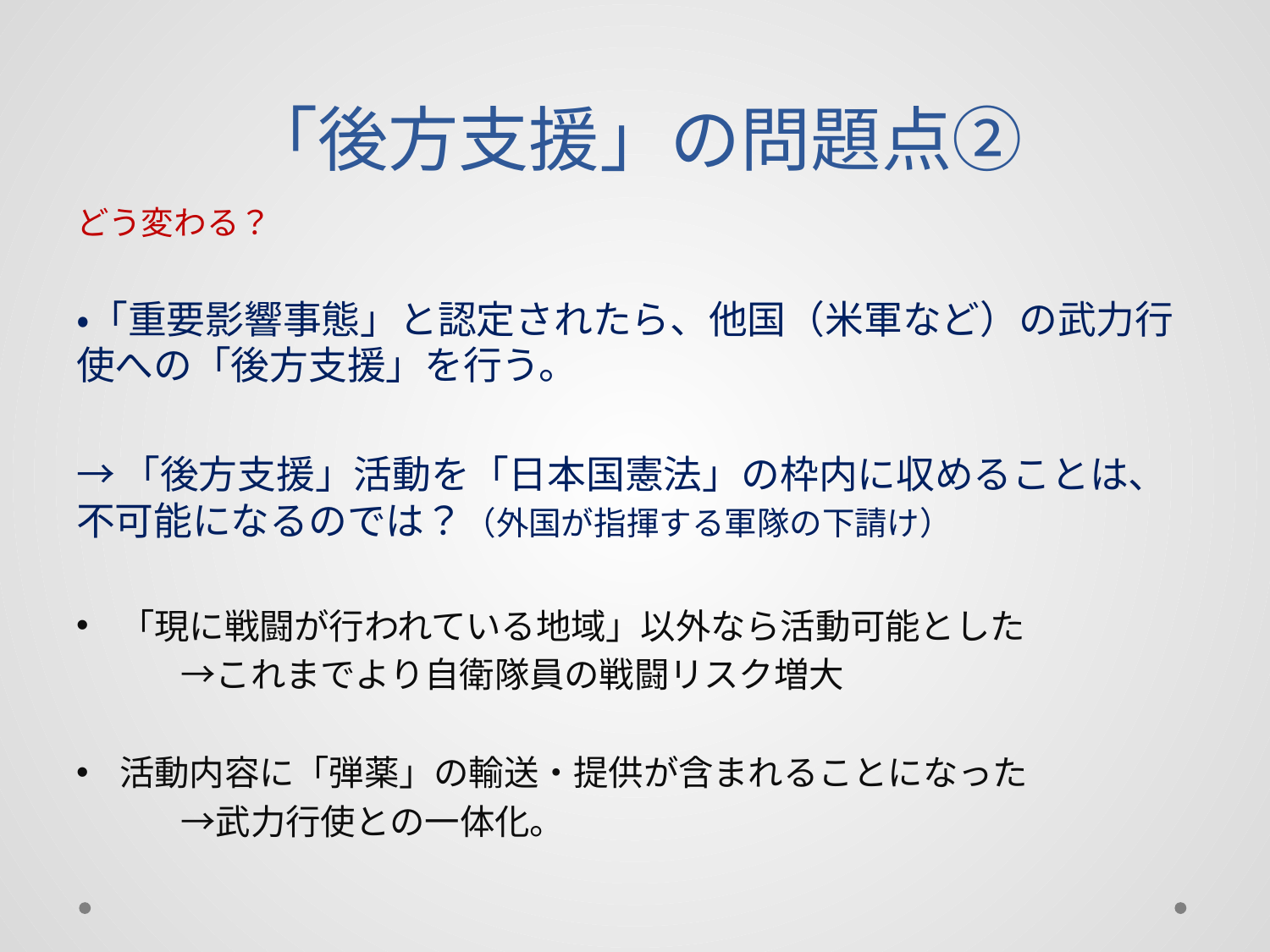

# 「後方支援」の問題点②
どう変わる？

・「重要影響事態」と認定されたら、他国（米軍など）の武力行使への「後方支援」を行う。

→「後方支援」活動を「日本国憲法」の枠内に収めることは、不可能になるのでは？（外国が指揮する軍隊の下請け）

「現に戦闘が行われている地域」以外なら活動可能とした
　　　→これまでより自衛隊員の戦闘リスク増大

活動内容に「弾薬」の輸送・提供が含まれることになった
　　　→武力行使との一体化。